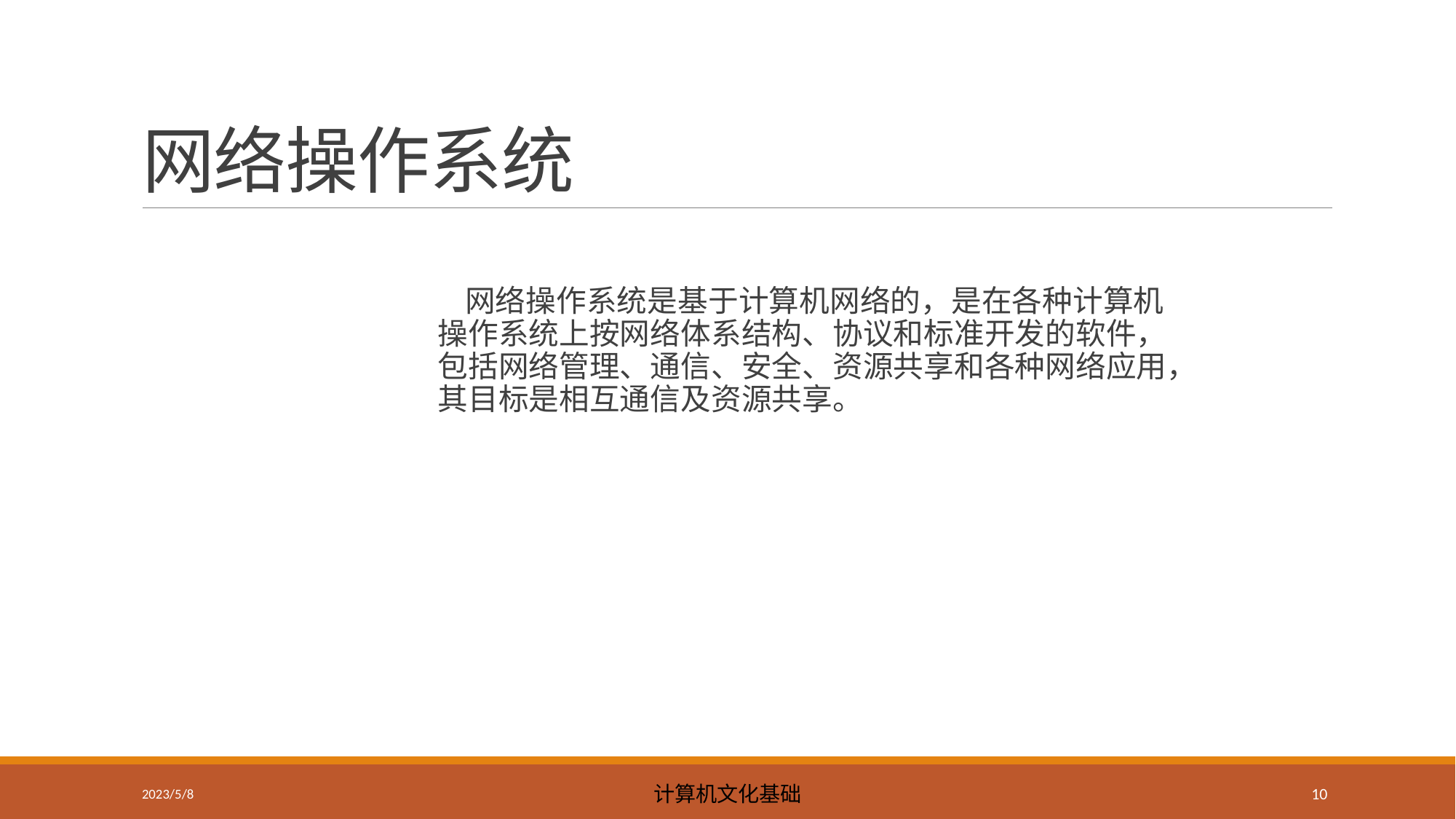

# 网络操作系统
   网络操作系统是基于计算机网络的，是在各种计算机操作系统上按网络体系结构、协议和标准开发的软件，包括网络管理、通信、安全、资源共享和各种网络应用，其目标是相互通信及资源共享。
2023/5/8
计算机文化基础
10